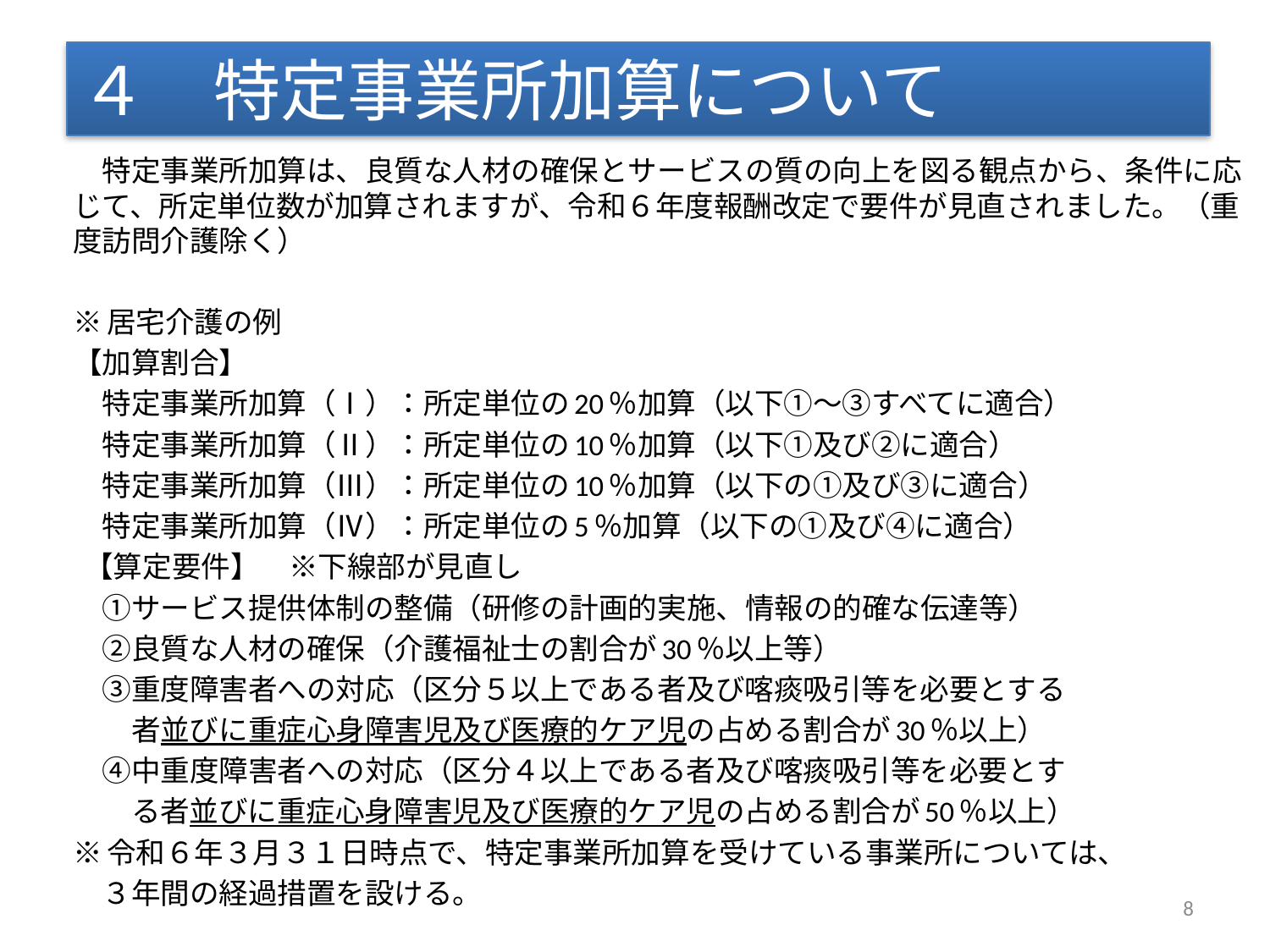

４　特定事業所加算について
　特定事業所加算は、良質な人材の確保とサービスの質の向上を図る観点から、条件に応じて、所定単位数が加算されますが、令和６年度報酬改定で要件が見直されました。（重度訪問介護除く）

※居宅介護の例
【加算割合】
　特定事業所加算（Ⅰ）：所定単位の20％加算（以下①～③すべてに適合）
　特定事業所加算（Ⅱ）：所定単位の10％加算（以下①及び②に適合）
　特定事業所加算（Ⅲ）：所定単位の10％加算（以下の①及び③に適合）
　特定事業所加算（Ⅳ）：所定単位の5％加算（以下の①及び④に適合）
 【算定要件】　※下線部が見直し
　①サービス提供体制の整備（研修の計画的実施、情報の的確な伝達等）
　②良質な人材の確保（介護福祉士の割合が30％以上等）
　③重度障害者への対応（区分５以上である者及び喀痰吸引等を必要とする
　　者並びに重症心身障害児及び医療的ケア児の占める割合が30％以上）
　④中重度障害者への対応（区分４以上である者及び喀痰吸引等を必要とす
　　る者並びに重症心身障害児及び医療的ケア児の占める割合が50％以上）
※令和６年３月３１日時点で、特定事業所加算を受けている事業所については、
　３年間の経過措置を設ける。
8